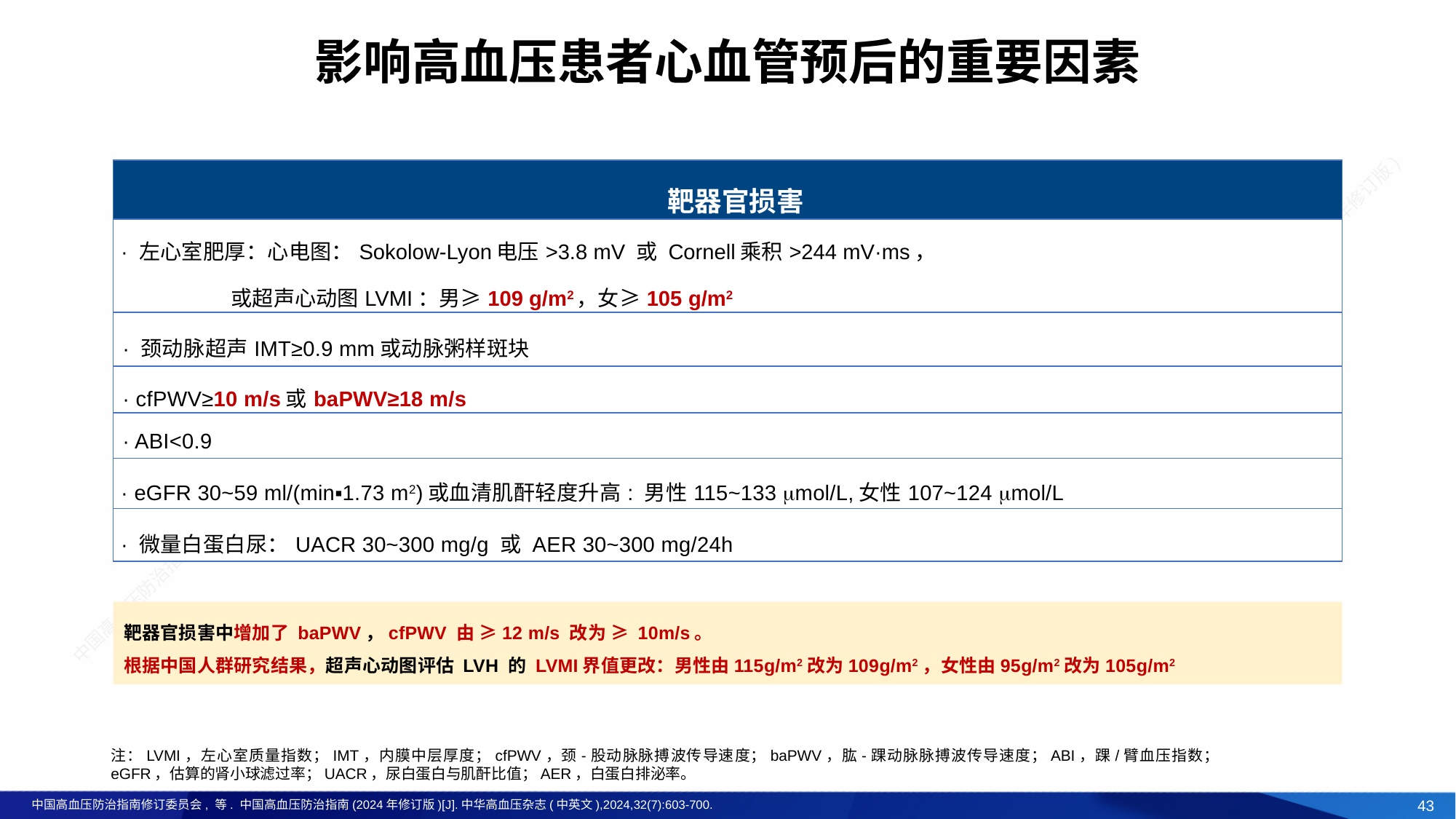

# 影响高血压患者心血管预后的重要因素
| 靶器官损害 |
| --- |
| · 左心室肥厚：心电图：Sokolow-Lyon电压>3.8 mV 或 Cornell乘积>244 mV·ms， 或超声心动图LVMI：男≥109 g/m2，女≥105 g/m2 |
| · 颈动脉超声IMT≥0.9 mm或动脉粥样斑块 |
| · cfPWV≥10 m/s或baPWV≥18 m/s |
| · ABI<0.9 |
| · eGFR 30~59 ml/(min▪1.73 m2)或血清肌酐轻度升高: 男性115~133 μmol/L,女性107~124 μmol/L |
| · 微量白蛋白尿：UACR 30~300 mg/g 或 AER 30~300 mg/24h |
靶器官损害中增加了 baPWV，cfPWV 由 ≥12 m/s 改为 ≥ 10m/s。
根据中国人群研究结果，超声心动图评估 LVH 的 LVMI界值更改：男性由115g/m2改为109g/m2，女性由95g/m2改为105g/m2
注：LVMI，左心室质量指数；IMT，内膜中层厚度；cfPWV，颈-股动脉脉搏波传导速度；baPWV，肱-踝动脉脉搏波传导速度；ABI，踝/臂血压指数；eGFR，估算的肾小球滤过率；UACR，尿白蛋白与肌酐比值；AER，白蛋白排泌率。